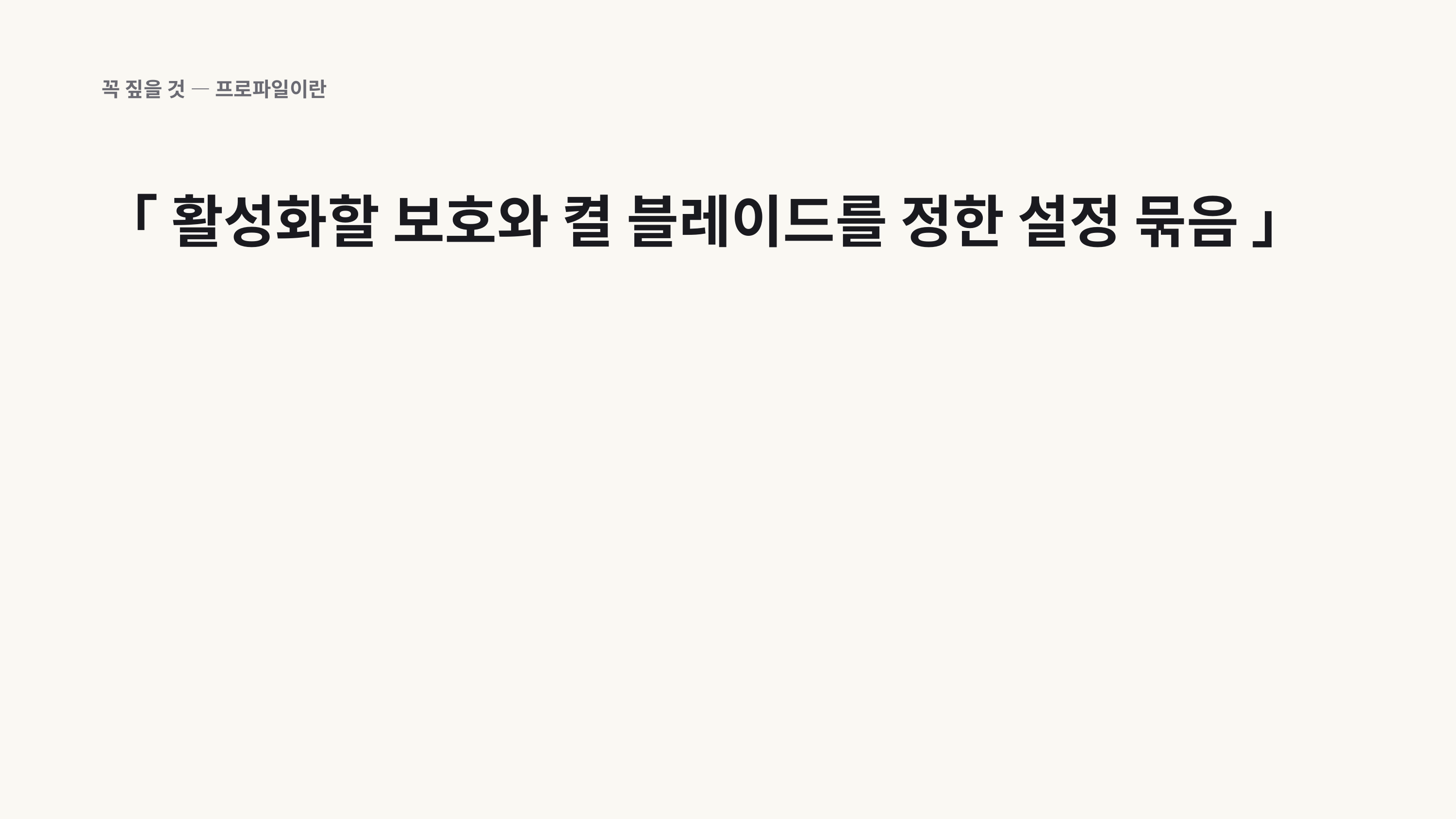

꼭 짚을 것 — 프로파일이란
「 활성화할 보호와 켤 블레이드를 정한 설정 묶음 」